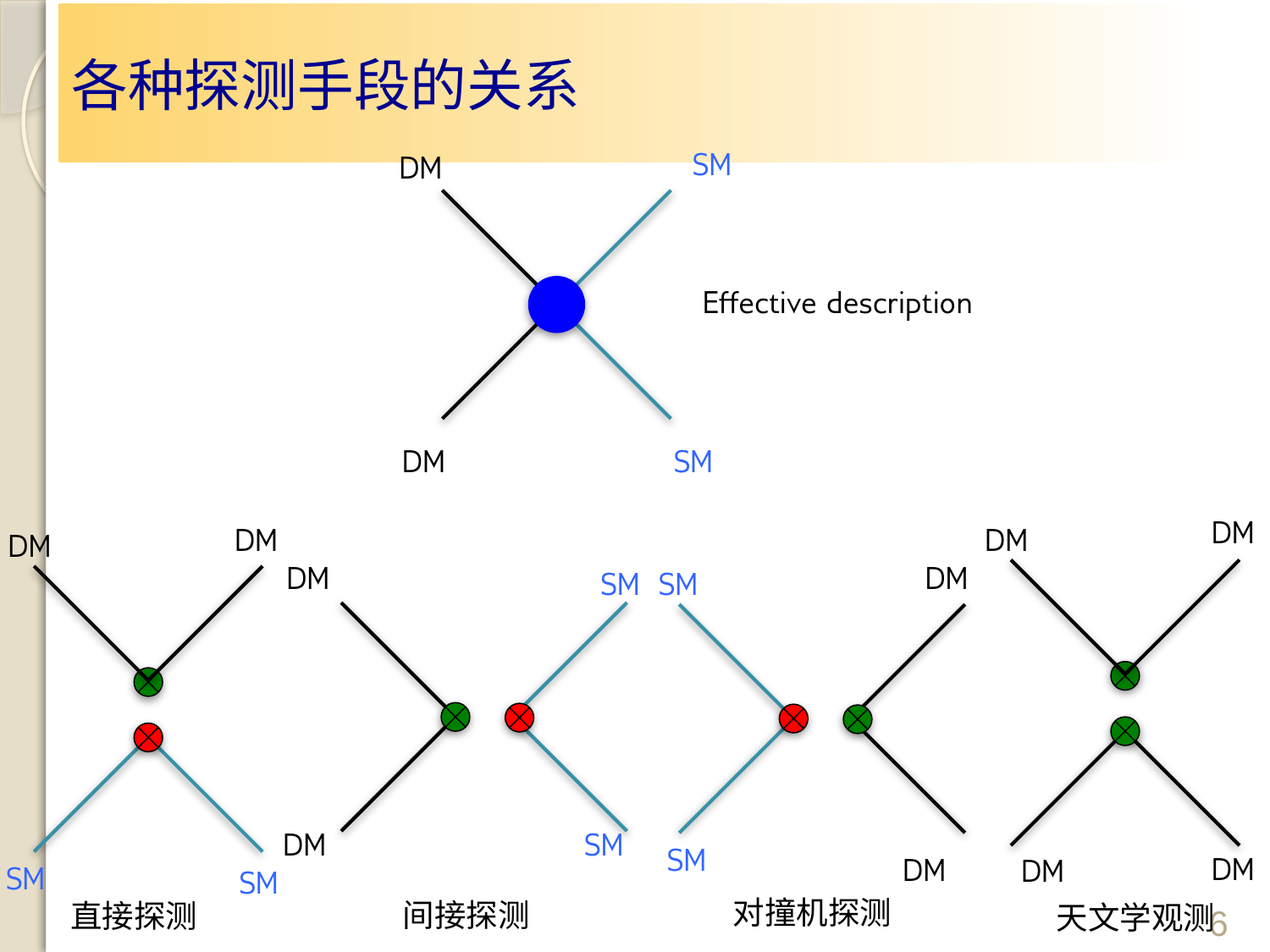

# 各种探测手段的关系
SM
DM

Effective description
DM
SM
DM
DM
DM
DM
DM
DM
SM
SM

DM
SM
SM
DM
DM
DM
SM
SM
6
对撞机探测
间接探测
直接探测
天文学观测